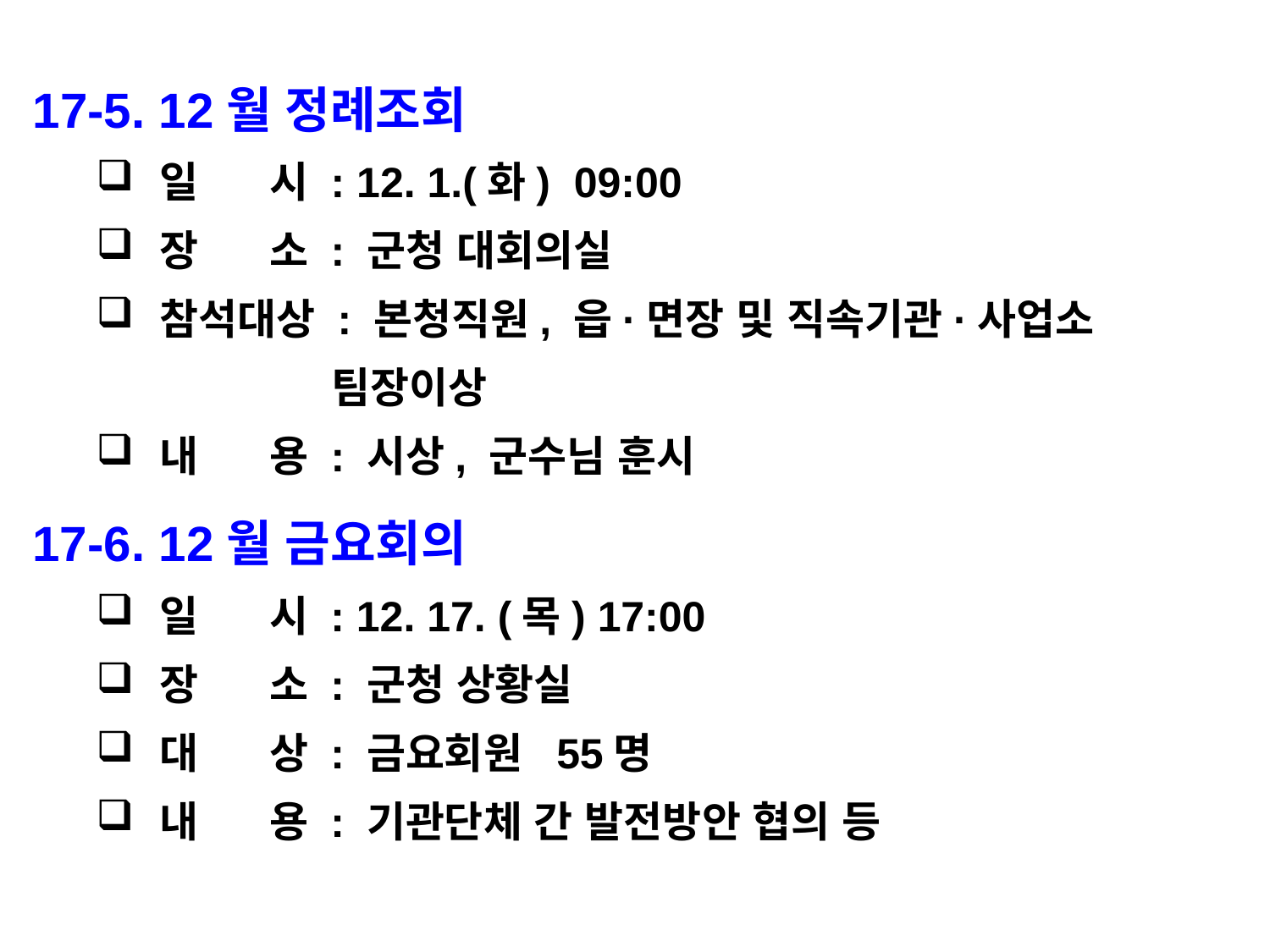

17-5. 12월 정례조회
일      시 : 12. 1.(화)  09:00
장      소 : 군청 대회의실
참석대상 : 본청직원, 읍·면장 및 직속기관·사업소
                   팀장이상
내      용 : 시상, 군수님 훈시
17-6. 12월 금요회의
일      시 : 12. 17. (목) 17:00
장      소 : 군청 상황실
대      상 : 금요회원  55명
내      용 : 기관단체 간 발전방안 협의 등